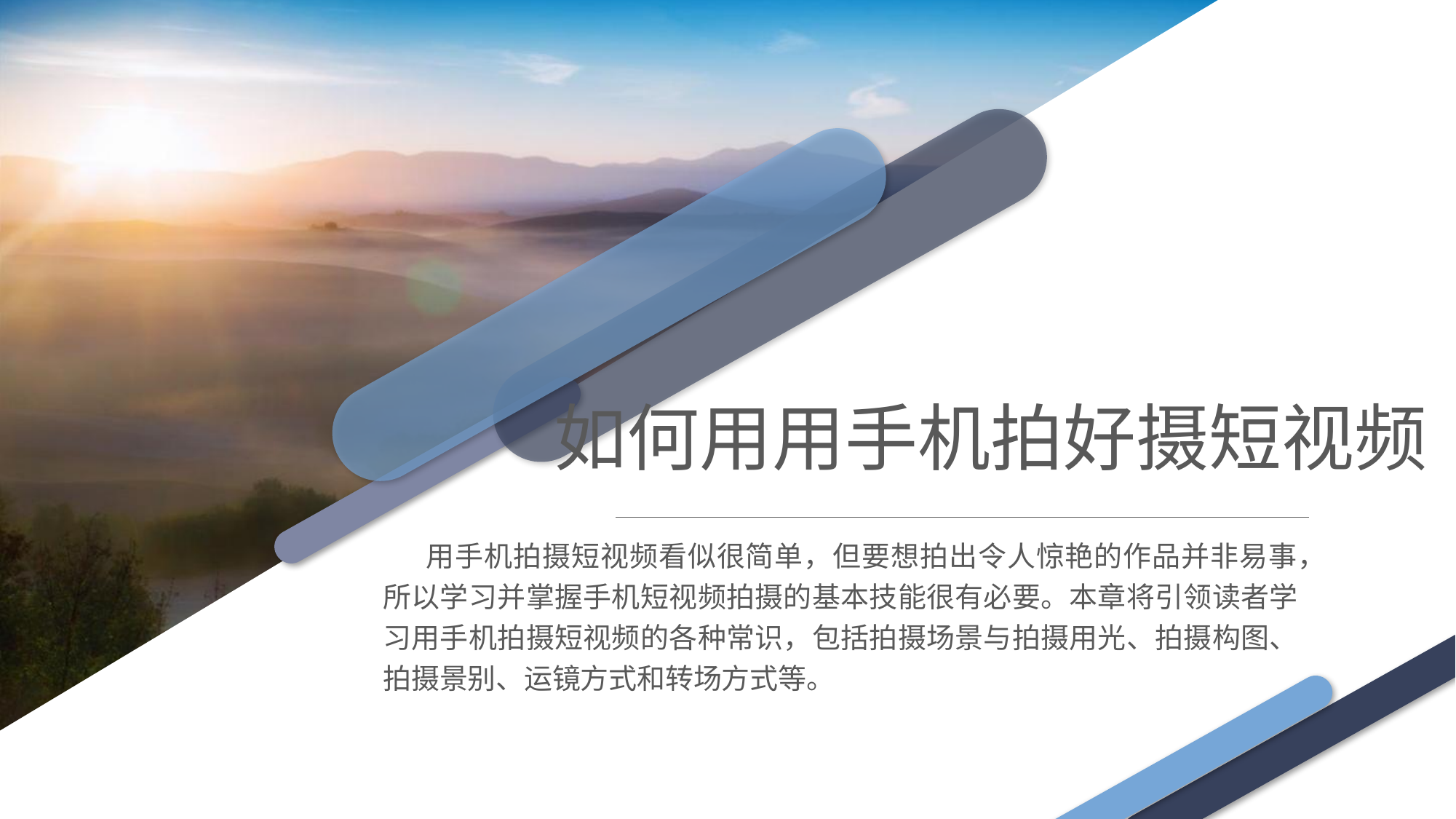

如何用用手机拍好摄短视频

用手机拍摄短视频看似很简单，但要想拍出令人惊艳的作品并非易事，所以学习并掌握手机短视频拍摄的基本技能很有必要。本章将引领读者学习用手机拍摄短视频的各种常识，包括拍摄场景与拍摄用光、拍摄构图、拍摄景别、运镜方式和转场方式等。